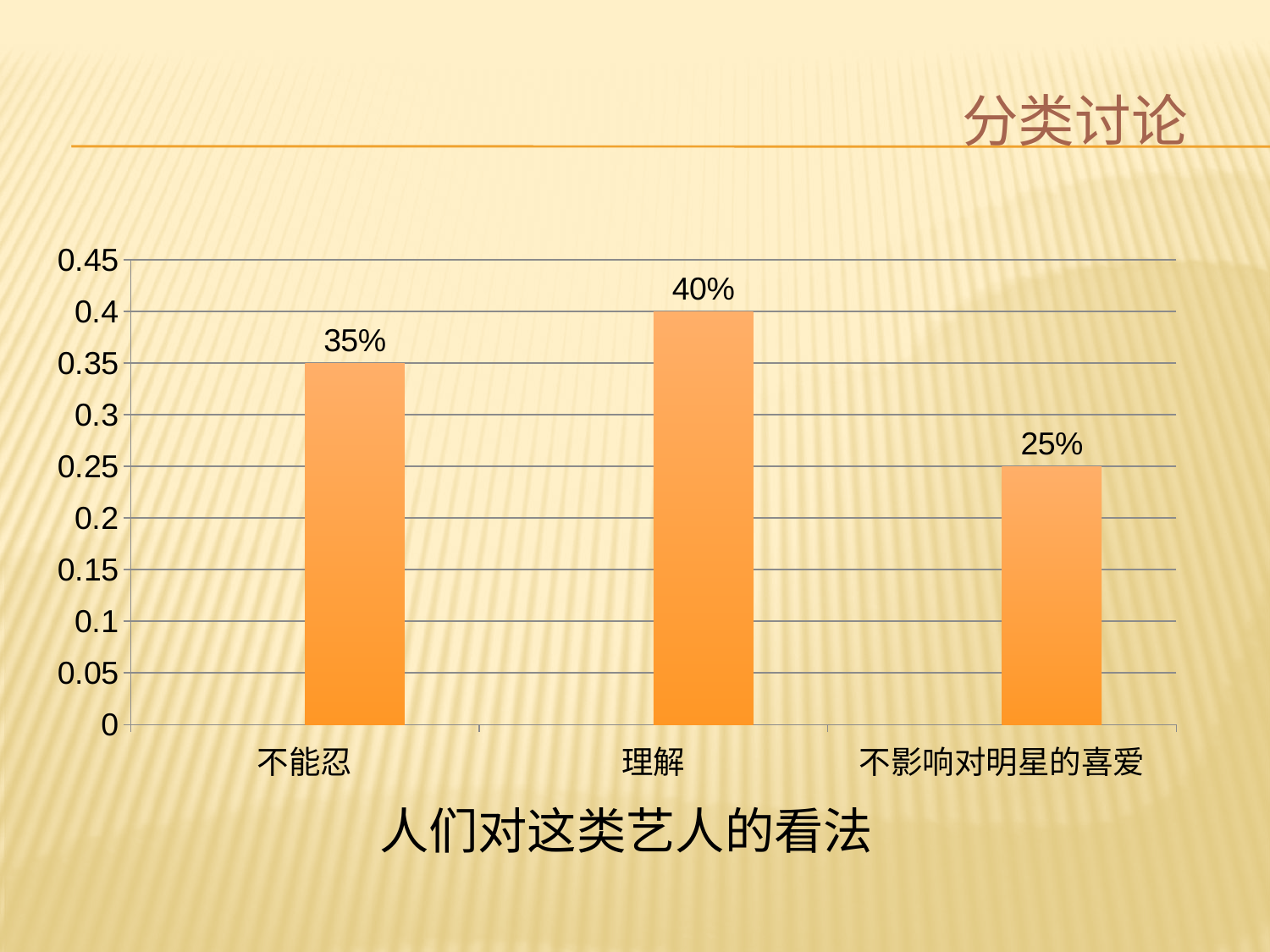

#
分类讨论

### Chart

| Category |  |  |
|---|---|---|
| 不能忍 | None | 0.3500000000000002 |
| 理解 | None | 0.4 |
| 不影响对明星的喜爱 | None | 0.25 |
人们对这类艺人的看法